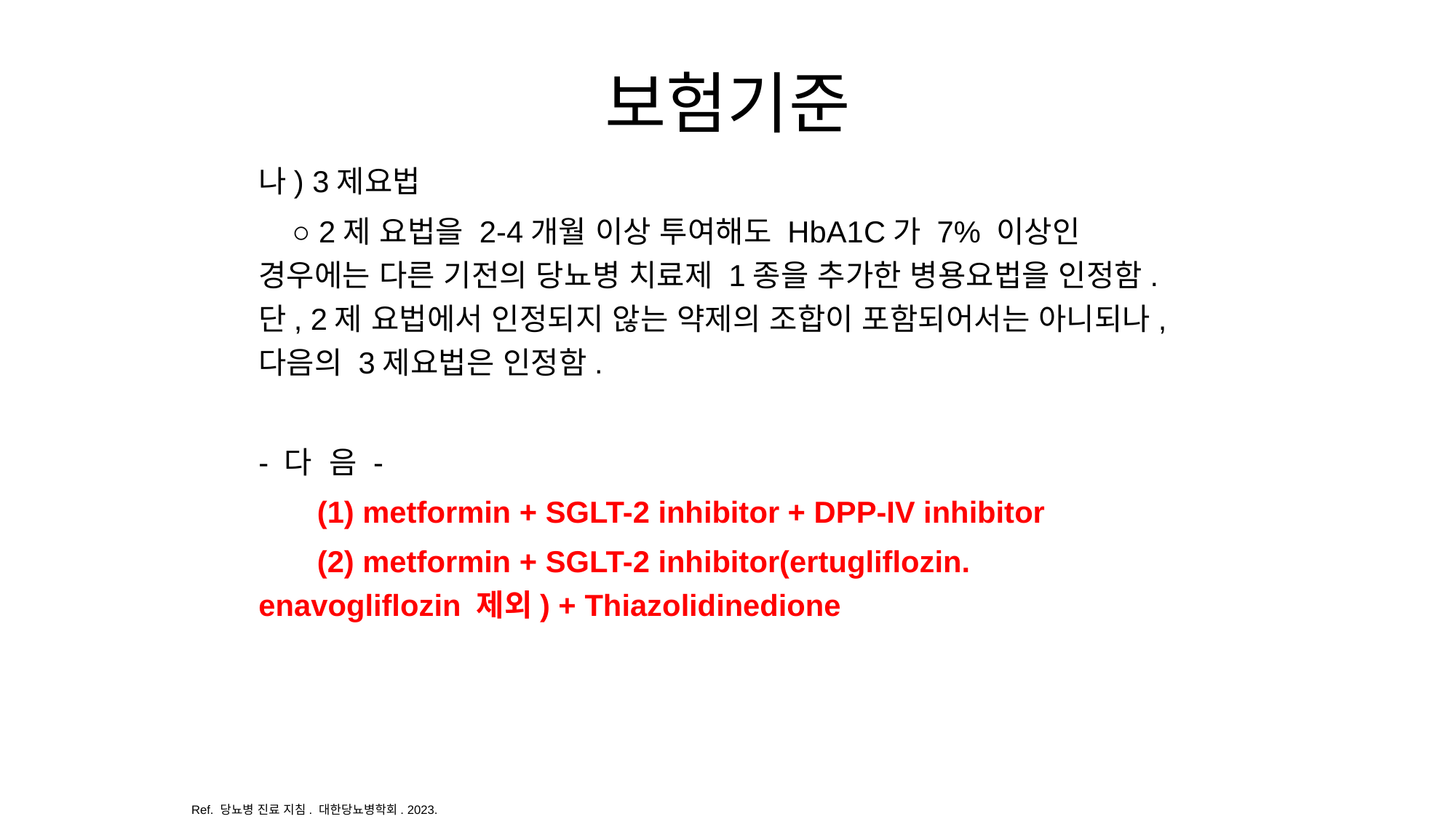

# 보험기준
나) 3제요법
    ○ 2제 요법을 2-4개월 이상 투여해도 HbA1C가 7% 이상인 경우에는 다른 기전의 당뇨병 치료제 1종을 추가한 병용요법을 인정함. 단, 2제 요법에서 인정되지 않는 약제의 조합이 포함되어서는 아니되나, 다음의 3제요법은 인정함.

- 다  음 -
       (1) metformin + SGLT-2 inhibitor + DPP-IV inhibitor
       (2) metformin + SGLT-2 inhibitor(ertugliflozin. enavogliflozin 제외) + Thiazolidinedione
Ref. 당뇨병 진료 지침. 대한당뇨병학회. 2023.